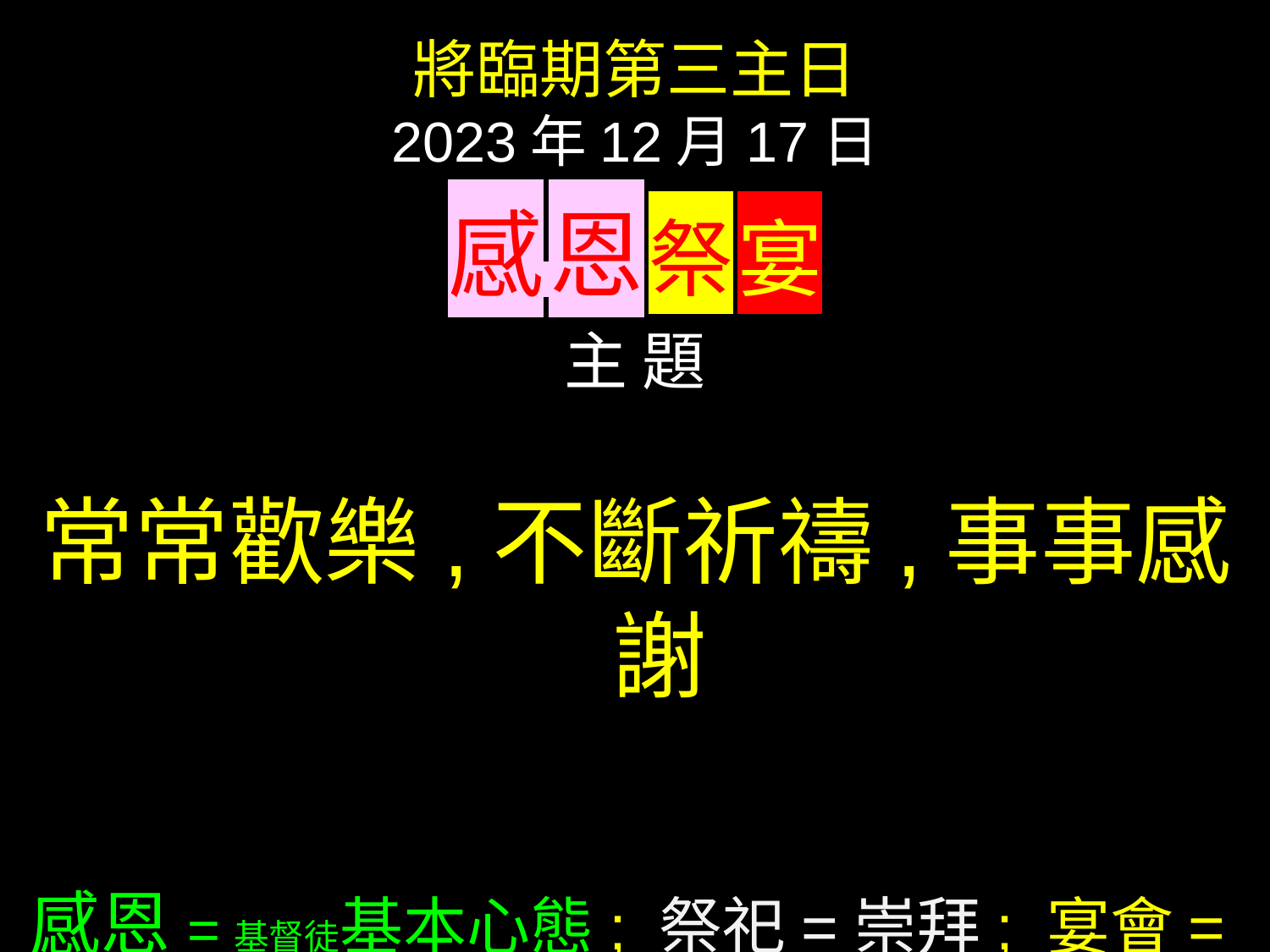

將臨期第三主日
2023年12月17日
感 恩 祭 宴

主 題

常常歡樂,不斷祈禱,事事感謝

感恩=基督徒基本心態; 祭祀=崇拜; 宴會=共融